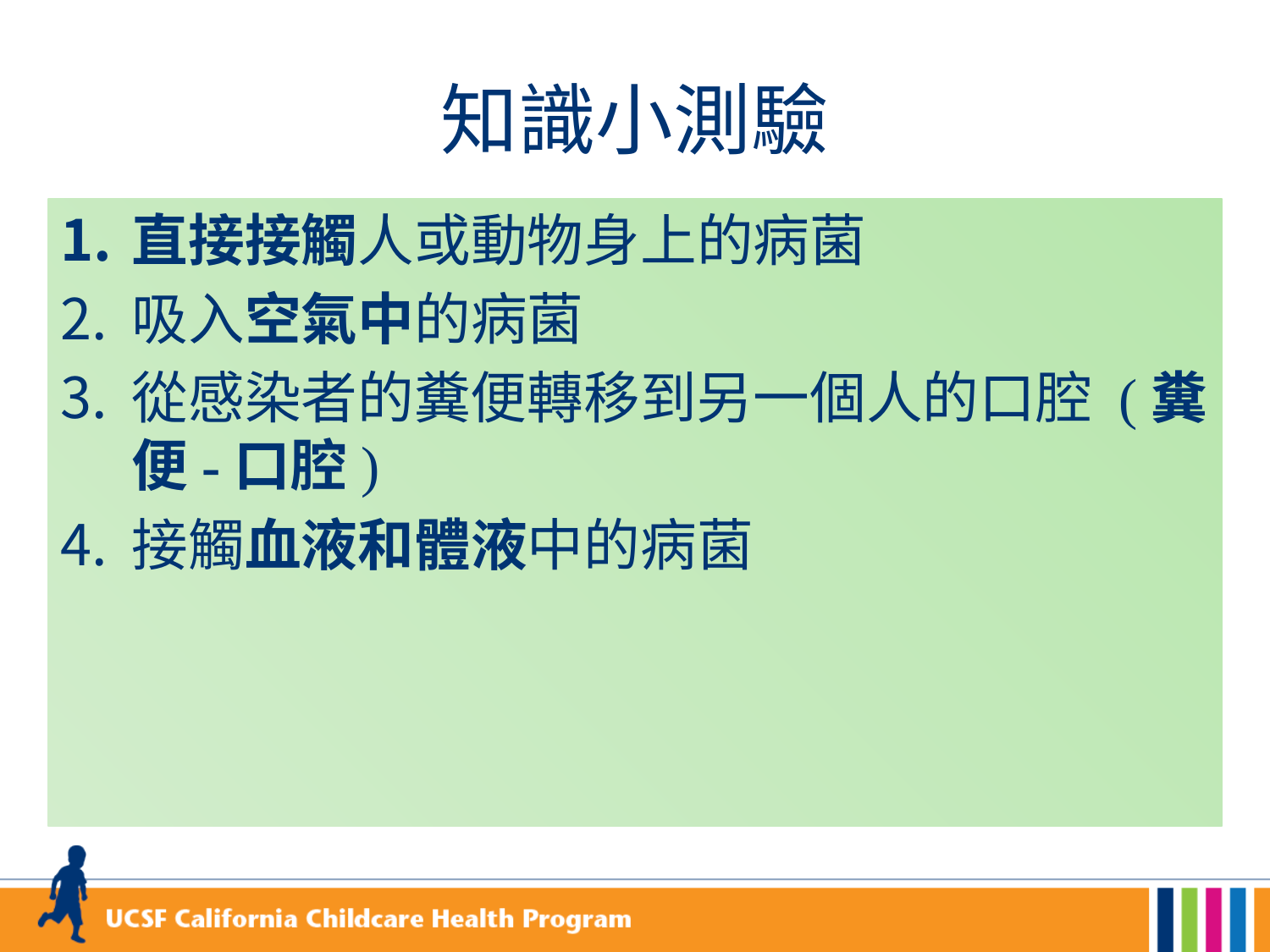

# 知識小測驗
直接接觸人或動物身上的病菌
吸入空氣中的病菌
從感染者的糞便轉移到另一個人的口腔 (糞便-口腔)
接觸血液和體液中的病菌